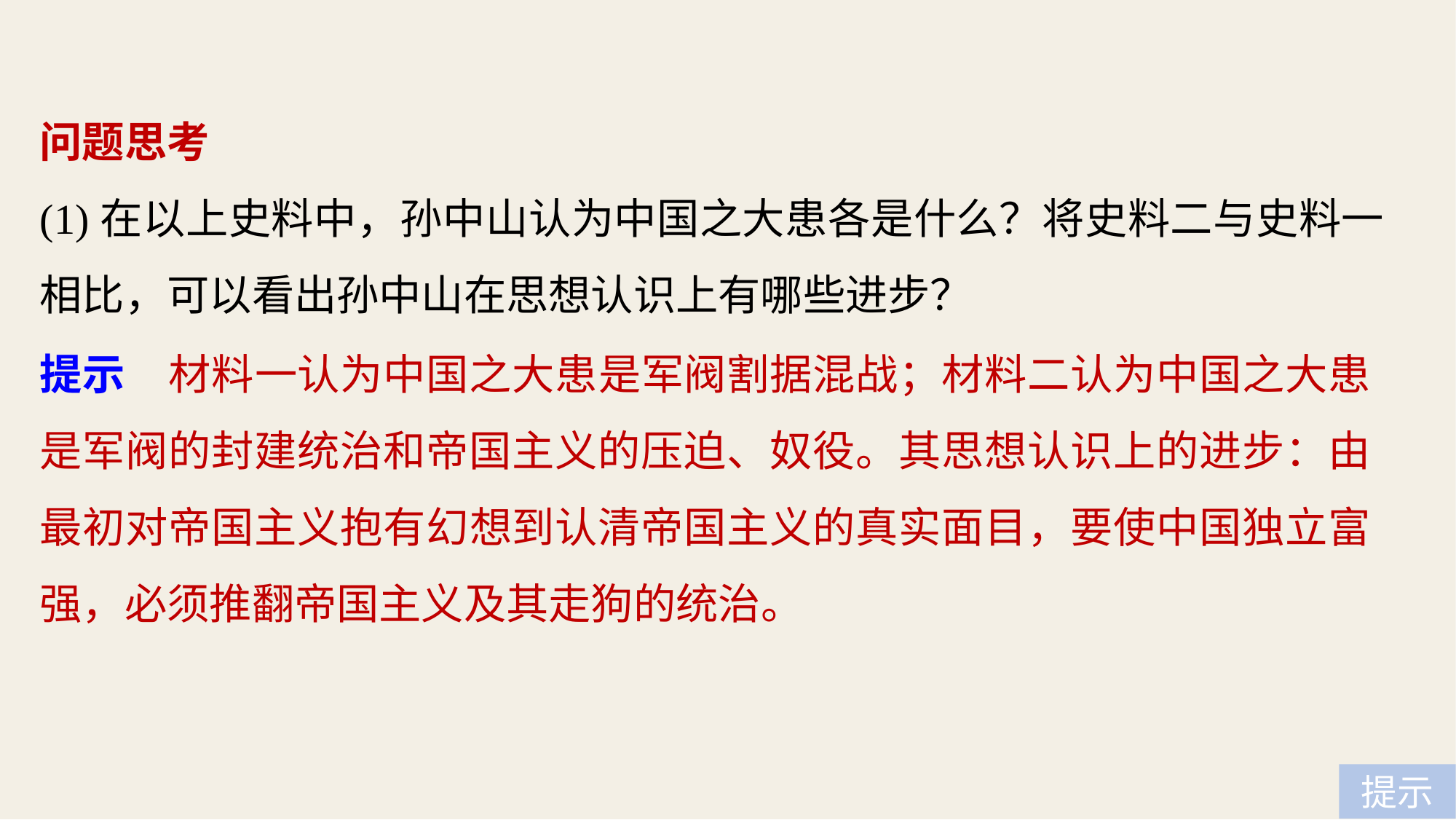

问题思考
(1)在以上史料中，孙中山认为中国之大患各是什么？将史料二与史料一相比，可以看出孙中山在思想认识上有哪些进步？
提示　材料一认为中国之大患是军阀割据混战；材料二认为中国之大患是军阀的封建统治和帝国主义的压迫、奴役。其思想认识上的进步：由最初对帝国主义抱有幻想到认清帝国主义的真实面目，要使中国独立富强，必须推翻帝国主义及其走狗的统治。
提示